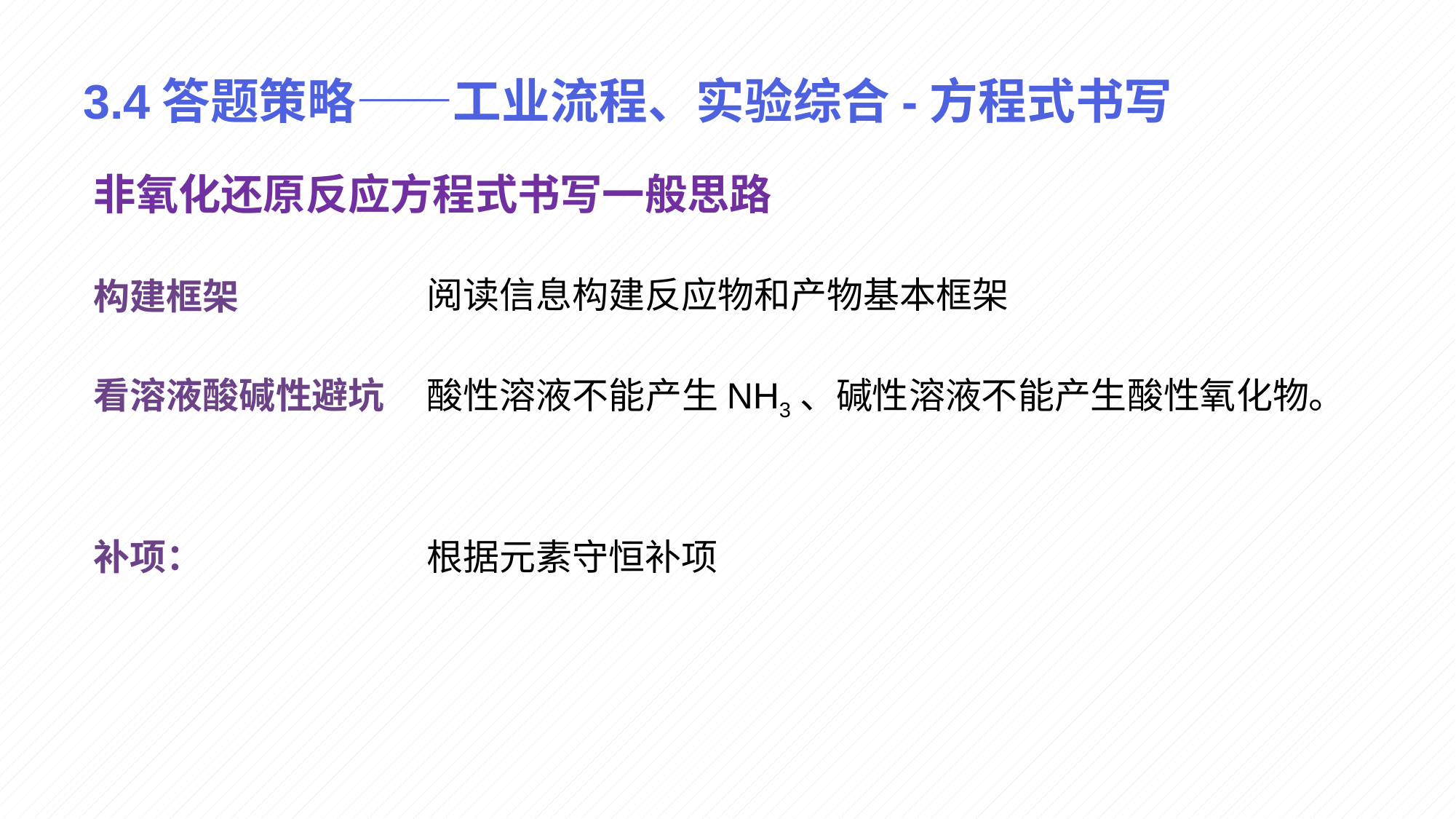

# 3.4答题策略——工业流程、实验综合-方程式书写
非氧化还原反应方程式书写一般思路
阅读信息构建反应物和产物基本框架
构建框架
看溶液酸碱性避坑
酸性溶液不能产生NH3、碱性溶液不能产生酸性氧化物。
补项：
根据元素守恒补项